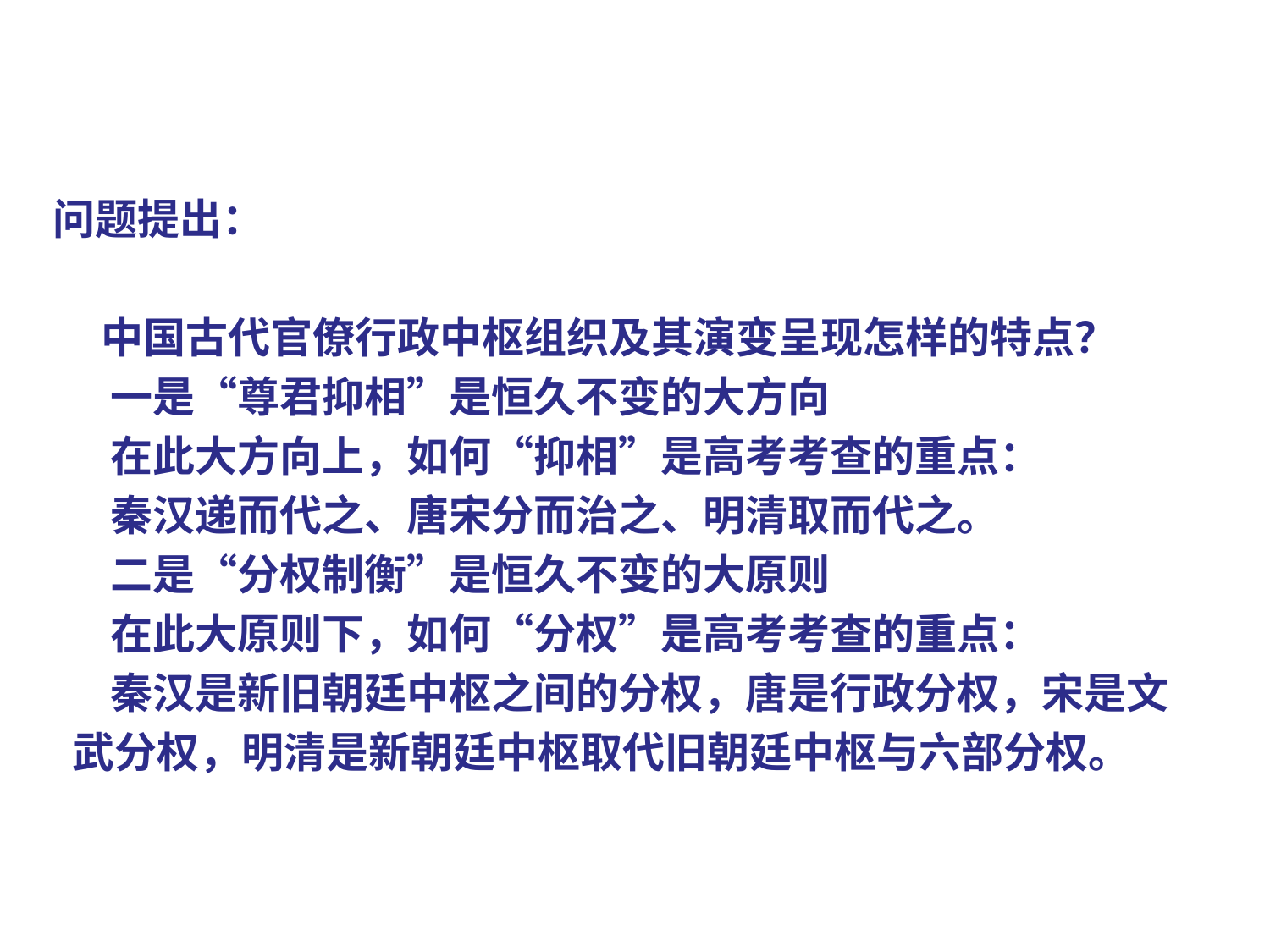

问题提出：

    中国古代官僚行政中枢组织及其演变呈现怎样的特点？
     一是“尊君抑相”是恒久不变的大方向
     在此大方向上，如何“抑相”是高考考查的重点：
     秦汉递而代之、唐宋分而治之、明清取而代之。
     二是“分权制衡”是恒久不变的大原则
     在此大原则下，如何“分权”是高考考查的重点：
     秦汉是新旧朝廷中枢之间的分权，唐是行政分权，宋是文
 武分权，明清是新朝廷中枢取代旧朝廷中枢与六部分权。